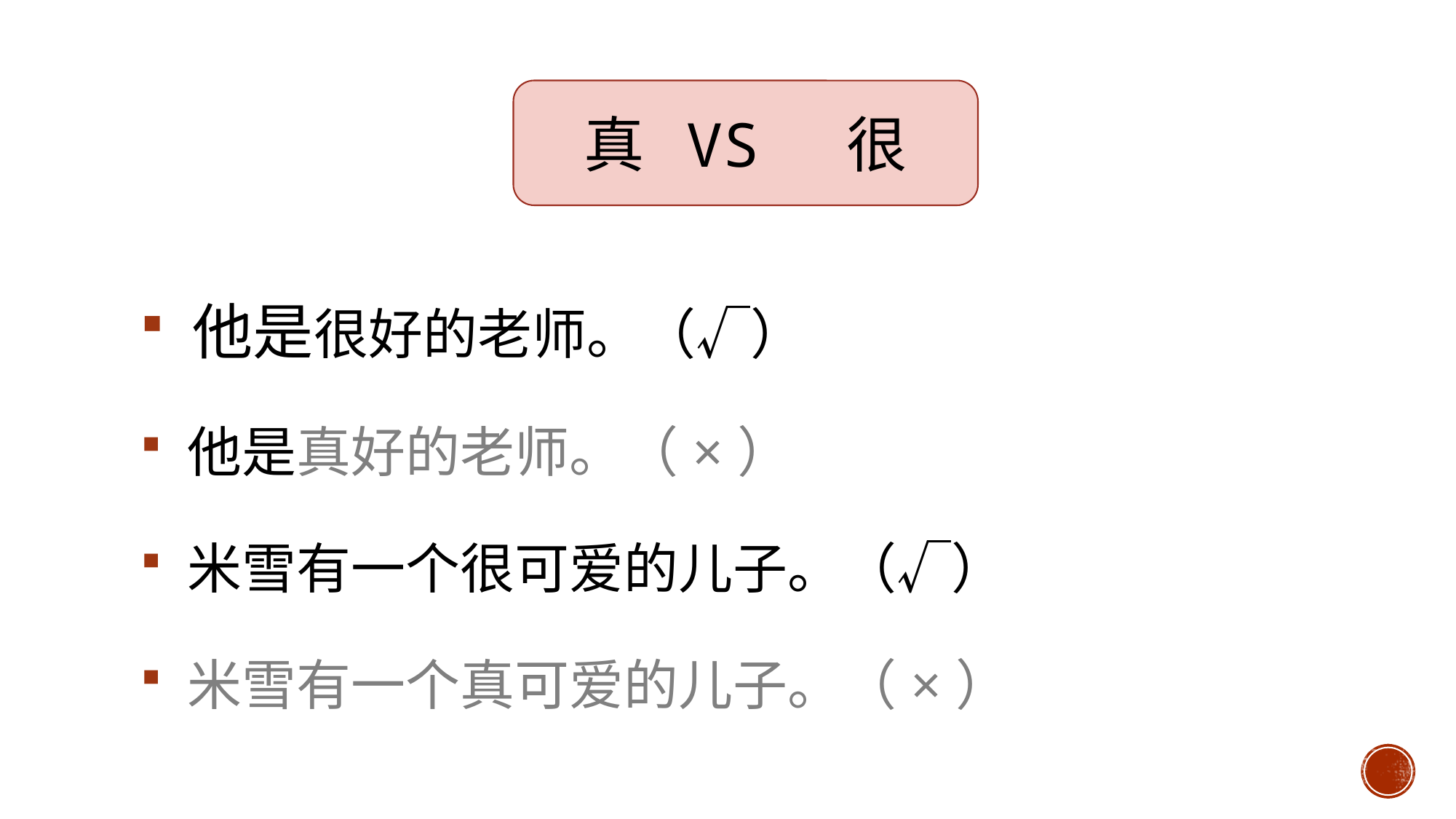

真  VS  很
 他是很好的老师。（√）
 他是真好的老师。（×）
 米雪有一个很可爱的儿子。（√）
 米雪有一个真可爱的儿子。（×）